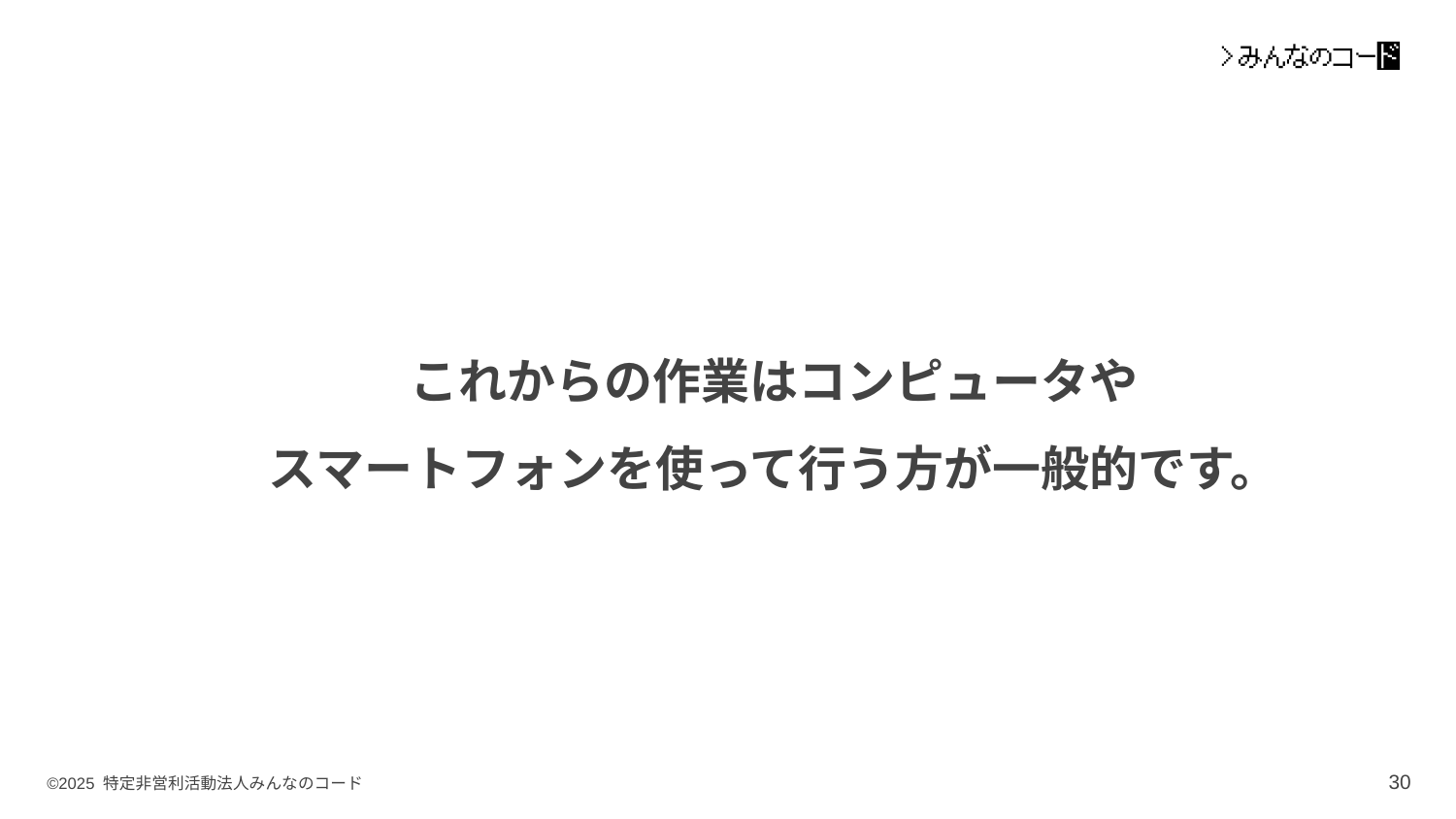

# これからの作業はコンピュータや スマートフォンを使って行う方が一般的です。